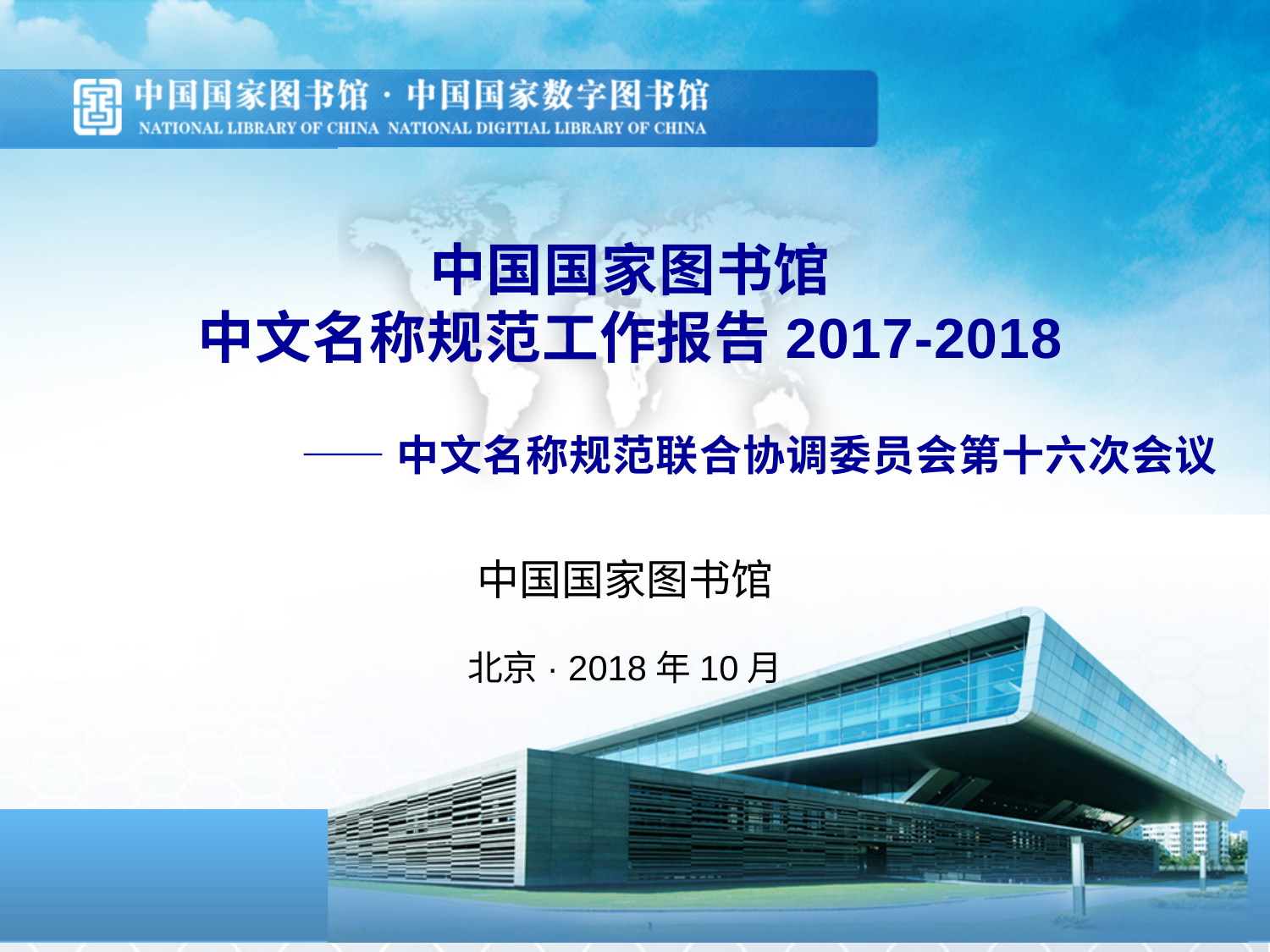

中国国家图书馆
中文名称规范工作报告2017-2018

——中文名称规范联合协调委员会第十六次会议
中国国家图书馆
北京· 2018年10月